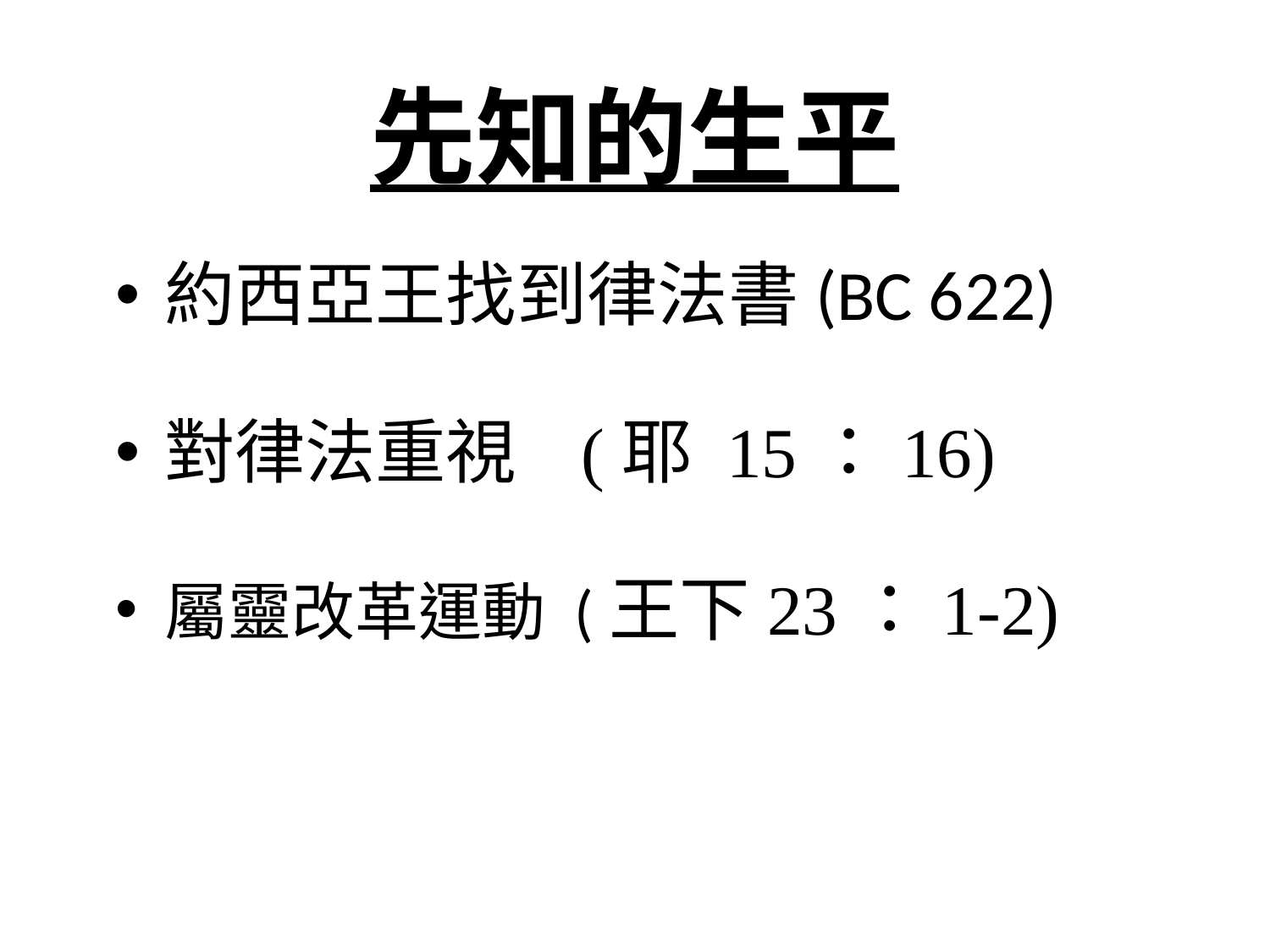

# 先知的生平
約西亞王找到律法書(BC 622)

對律法重視   (耶 15：16)

屬靈改革運動 (王下23：1-2)